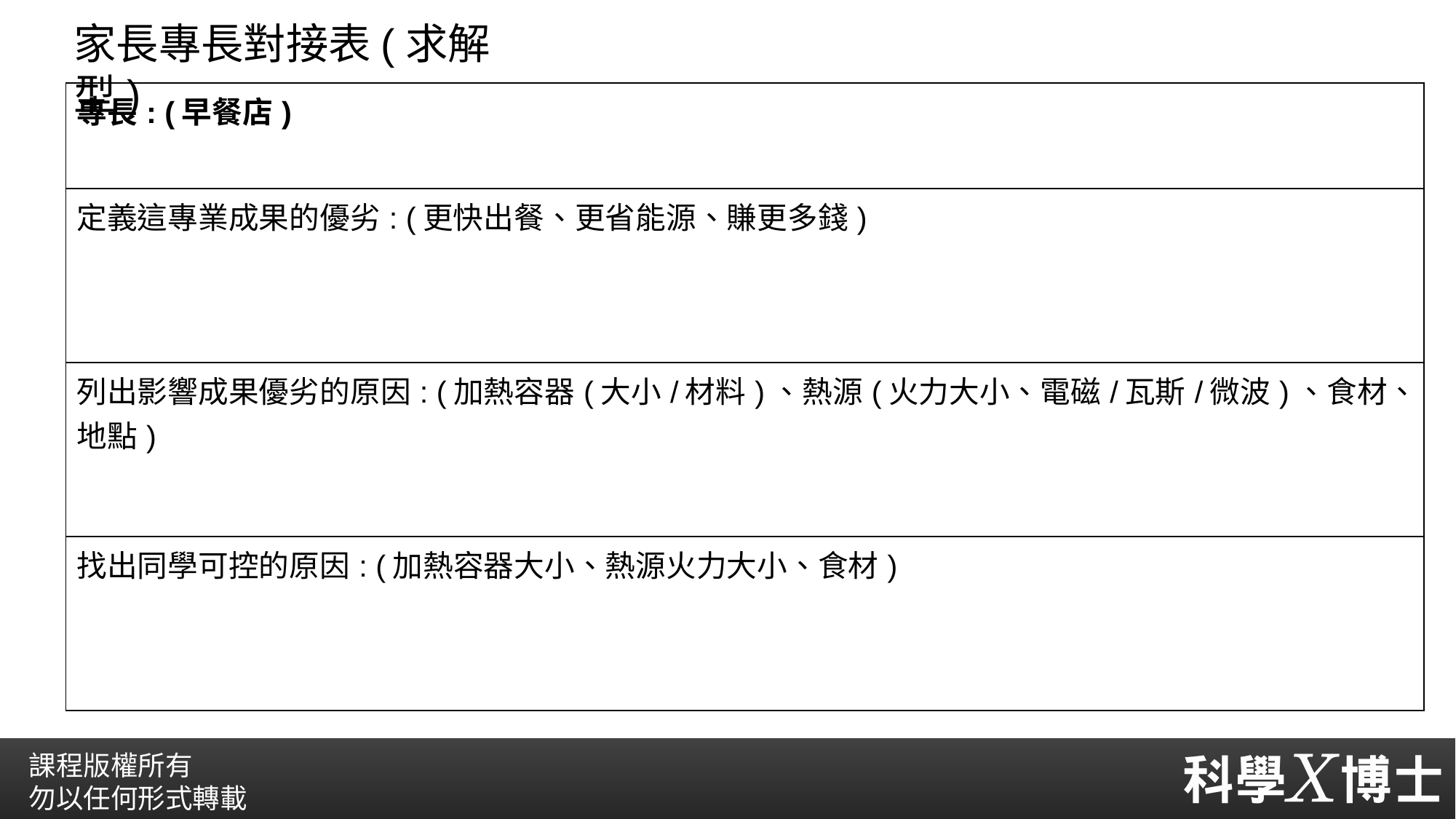

家長專長對接表(求解型)
| 專長: (早餐店) |
| --- |
| 定義這專業成果的優劣: (更快出餐、更省能源、賺更多錢) |
| 列出影響成果優劣的原因: (加熱容器(大小/材料)、熱源(火力大小、電磁/瓦斯/微波)、食材、地點) |
| 找出同學可控的原因: (加熱容器大小、熱源火力大小、食材) |